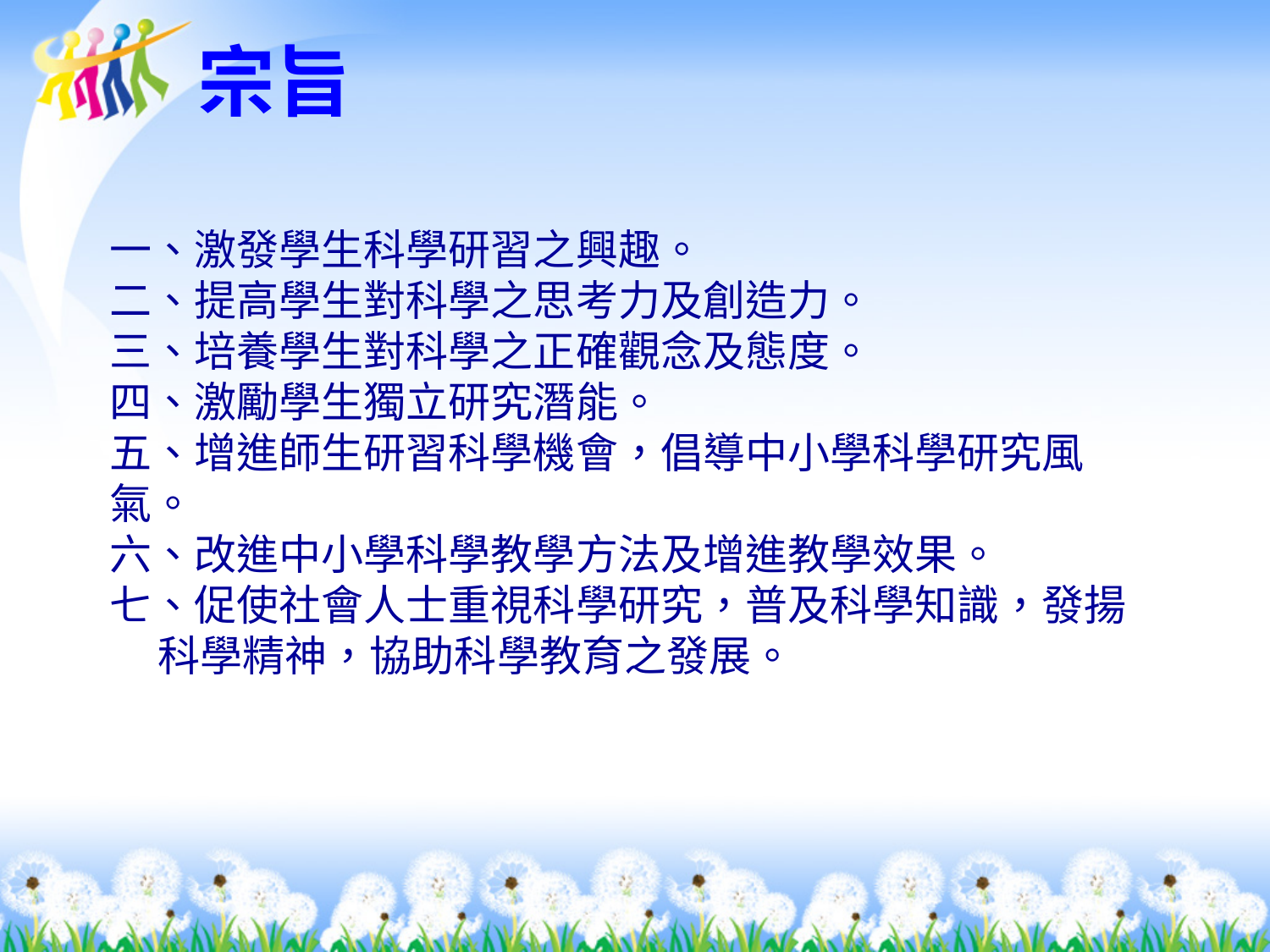

# 宗旨

一、激發學生科學研習之興趣。
二、提高學生對科學之思考力及創造力。
三、培養學生對科學之正確觀念及態度。
四、激勵學生獨立研究潛能。
五、增進師生研習科學機會，倡導中小學科學研究風氣。
六、改進中小學科學教學方法及增進教學效果。
七、促使社會人士重視科學研究，普及科學知識，發揚
    科學精神，協助科學教育之發展。